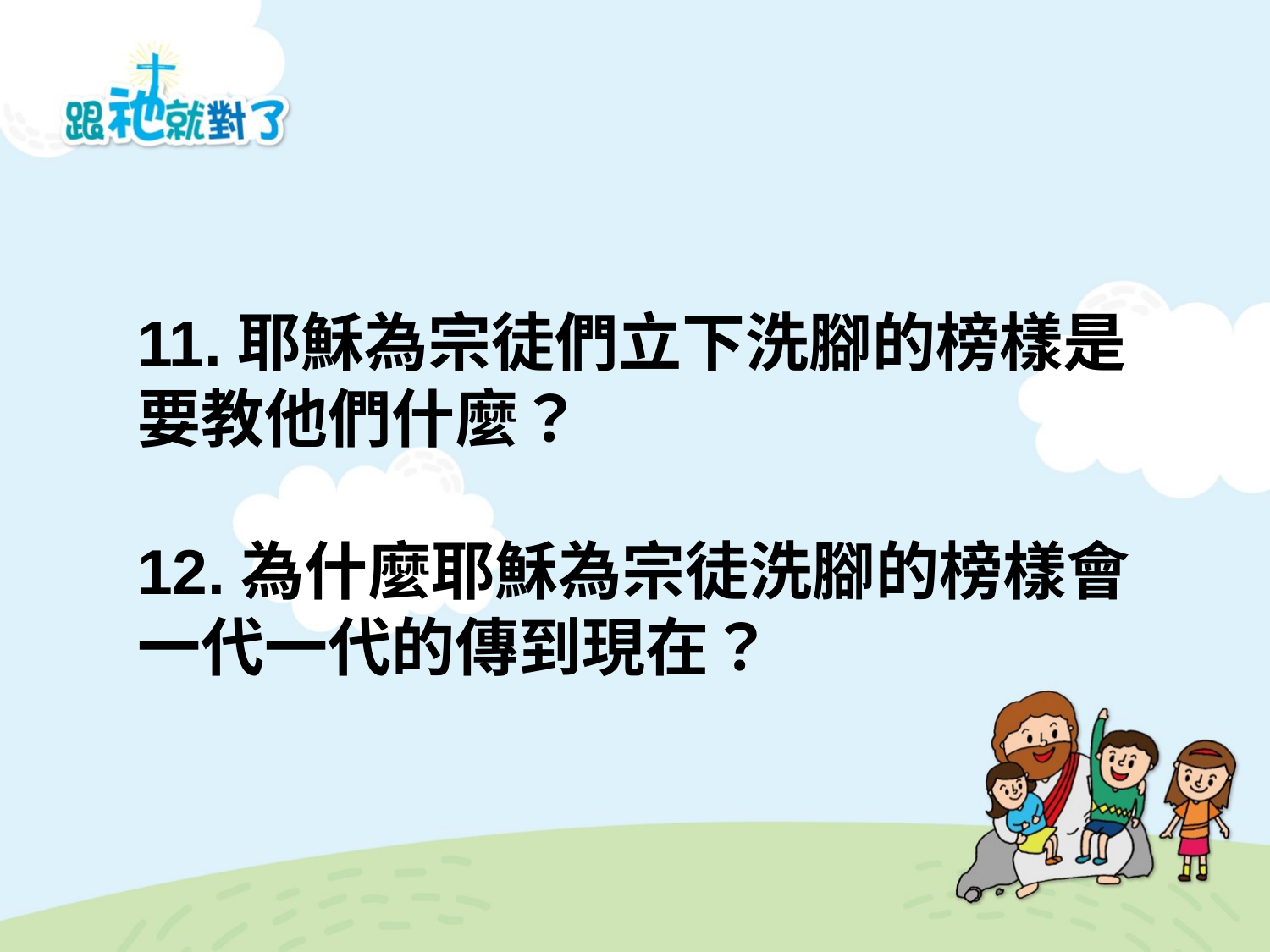

11.耶穌為宗徒們立下洗腳的榜樣是要教他們什麼？

12.為什麼耶穌為宗徒洗腳的榜樣會一代一代的傳到現在？